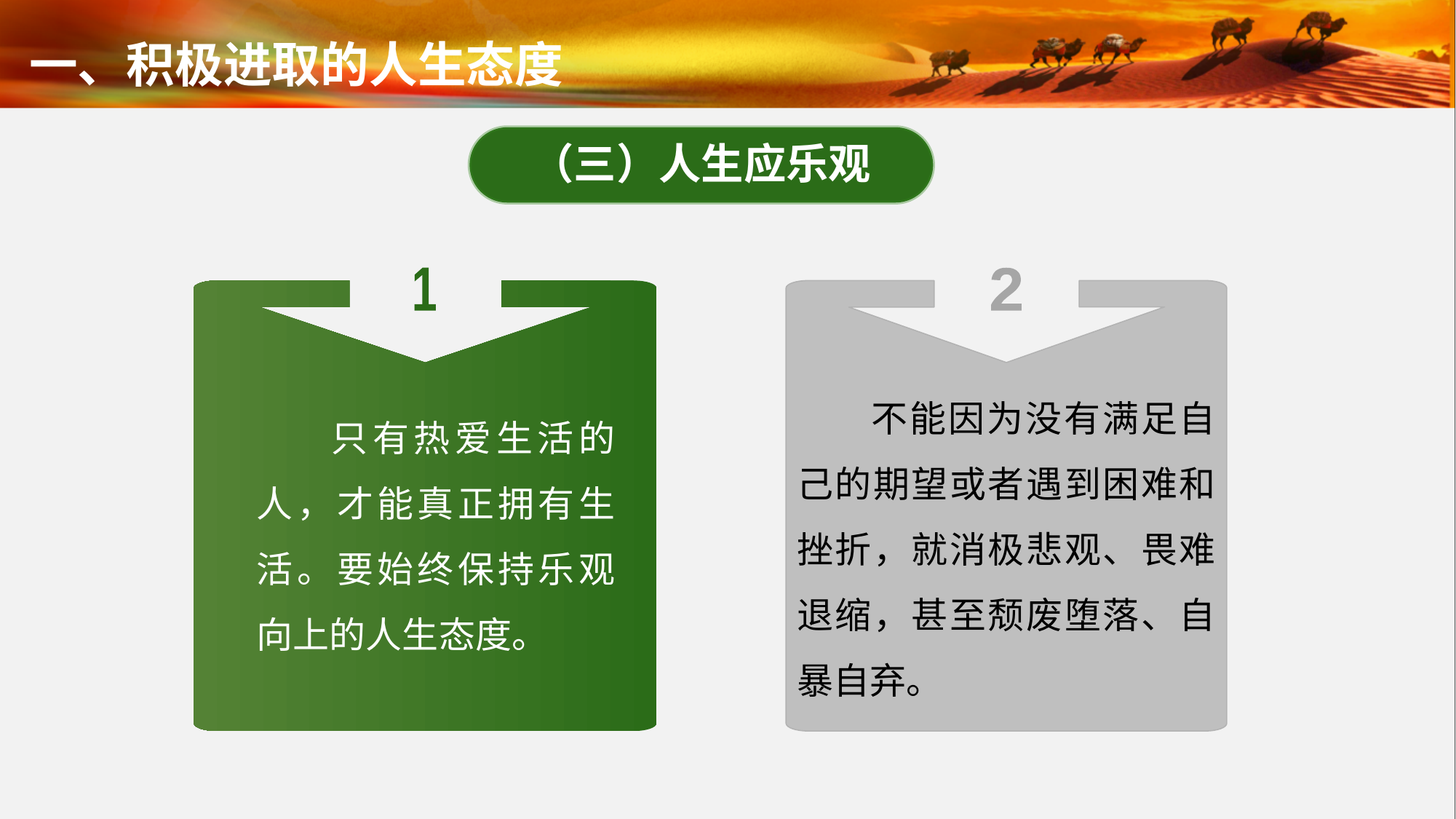

一、积极进取的人生态度
（三）人生应乐观
1

只有热爱生活的人，才能真正拥有生活。要始终保持乐观向上的人生态度。
2

不能因为没有满足自己的期望或者遇到困难和挫折，就消极悲观、畏难退缩，甚至颓废堕落、自暴自弃。